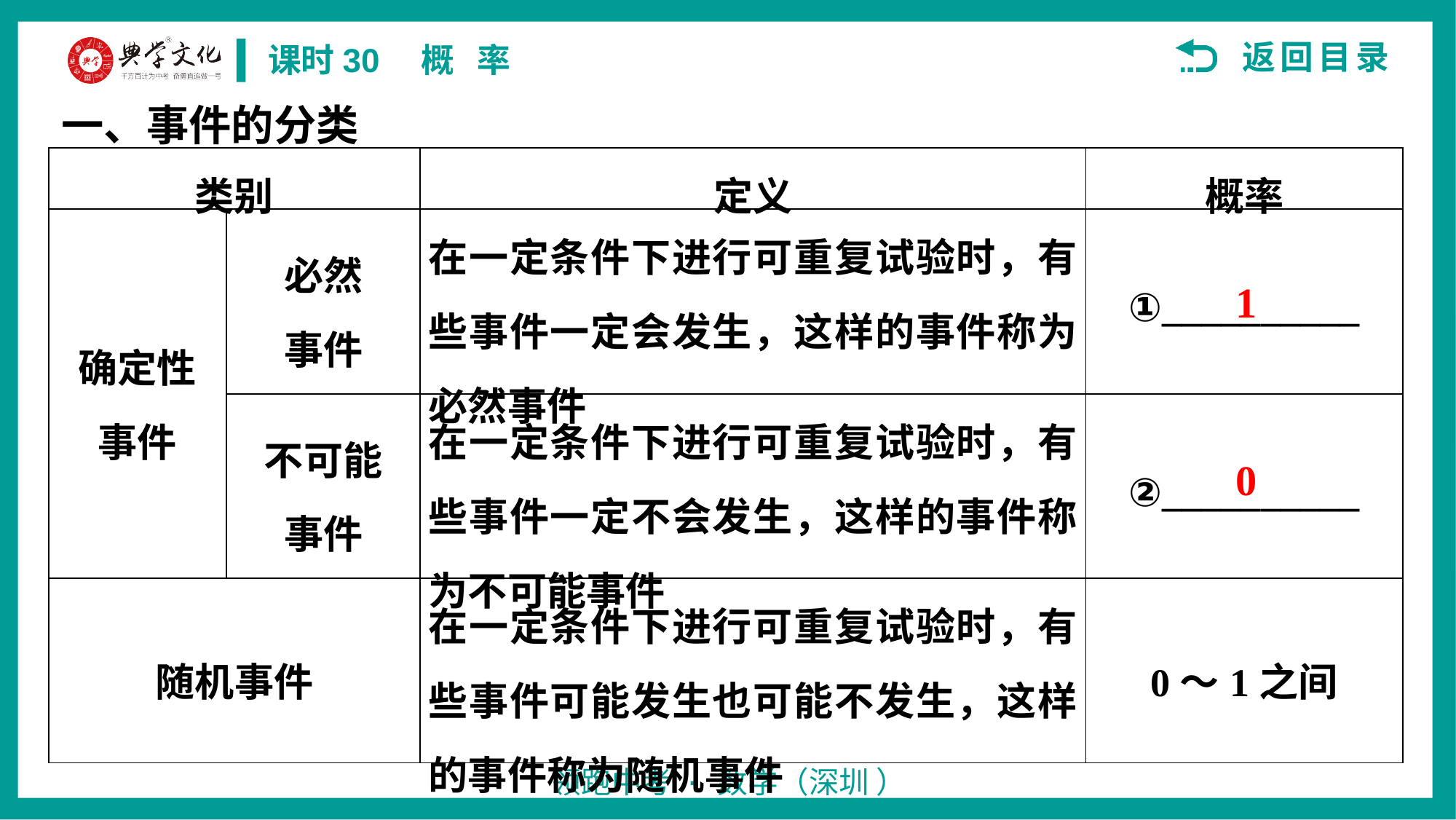

一、事件的分类
| 类别 |  | 定义 | 概率 |
| --- | --- | --- | --- |
| 确定性 事件 | 必然 事件 | 在一定条件下进行可重复试验时，有些事件一定会发生，这样的事件称为必然事件 | ①\_\_\_\_\_\_\_\_\_\_ |
|  | 不可能 事件 | 在一定条件下进行可重复试验时，有些事件一定不会发生，这样的事件称为不可能事件 | ②\_\_\_\_\_\_\_\_\_\_ |
| 随机事件 |  | 在一定条件下进行可重复试验时，有些事件可能发生也可能不发生，这样的事件称为随机事件 | 0～1之间 |
1
0